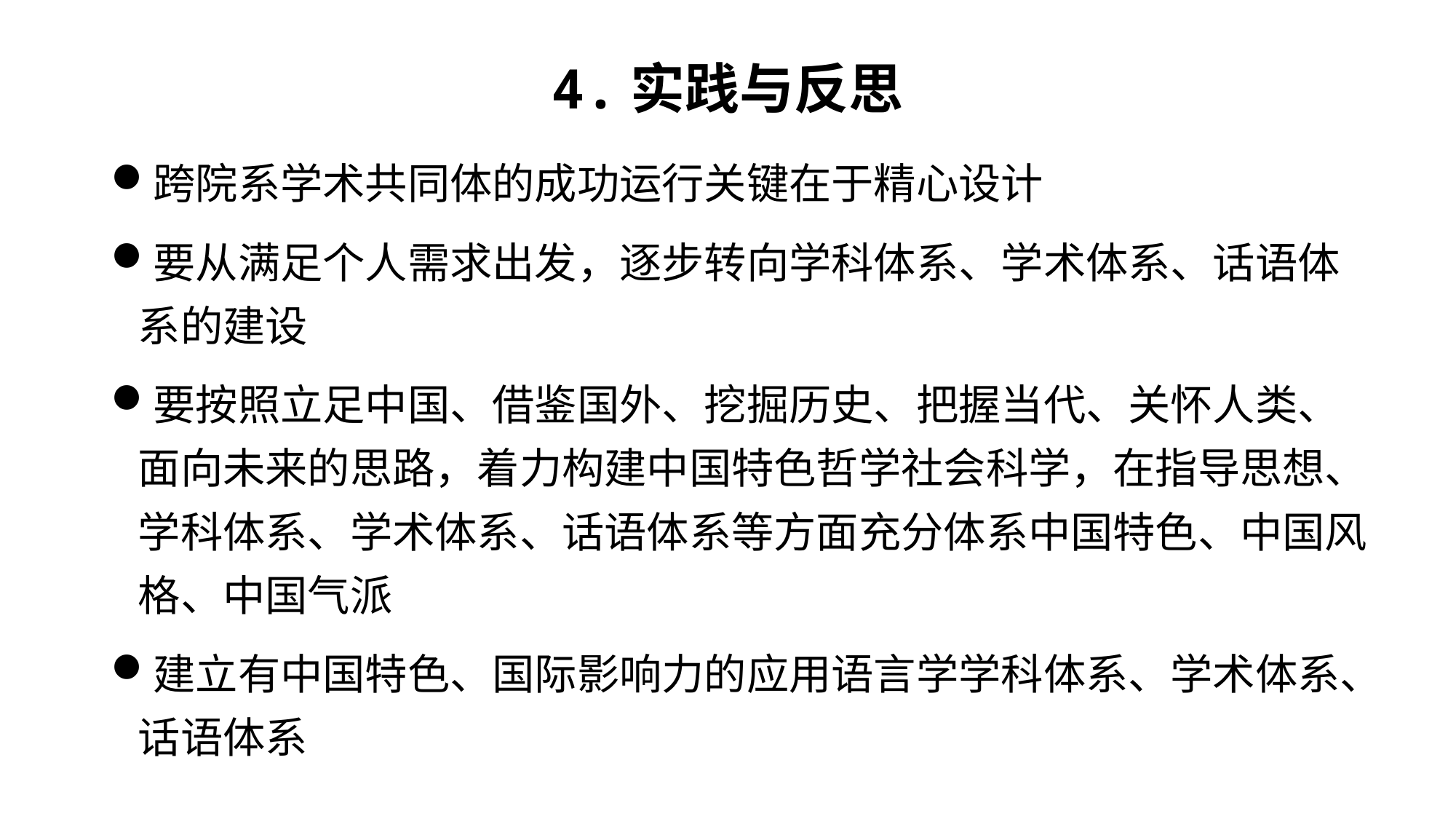

# 4.实践与反思
跨院系学术共同体的成功运行关键在于精心设计
要从满足个人需求出发，逐步转向学科体系、学术体系、话语体系的建设
要按照立足中国、借鉴国外、挖掘历史、把握当代、关怀人类、面向未来的思路，着力构建中国特色哲学社会科学，在指导思想、学科体系、学术体系、话语体系等方面充分体系中国特色、中国风格、中国气派
建立有中国特色、国际影响力的应用语言学学科体系、学术体系、话语体系